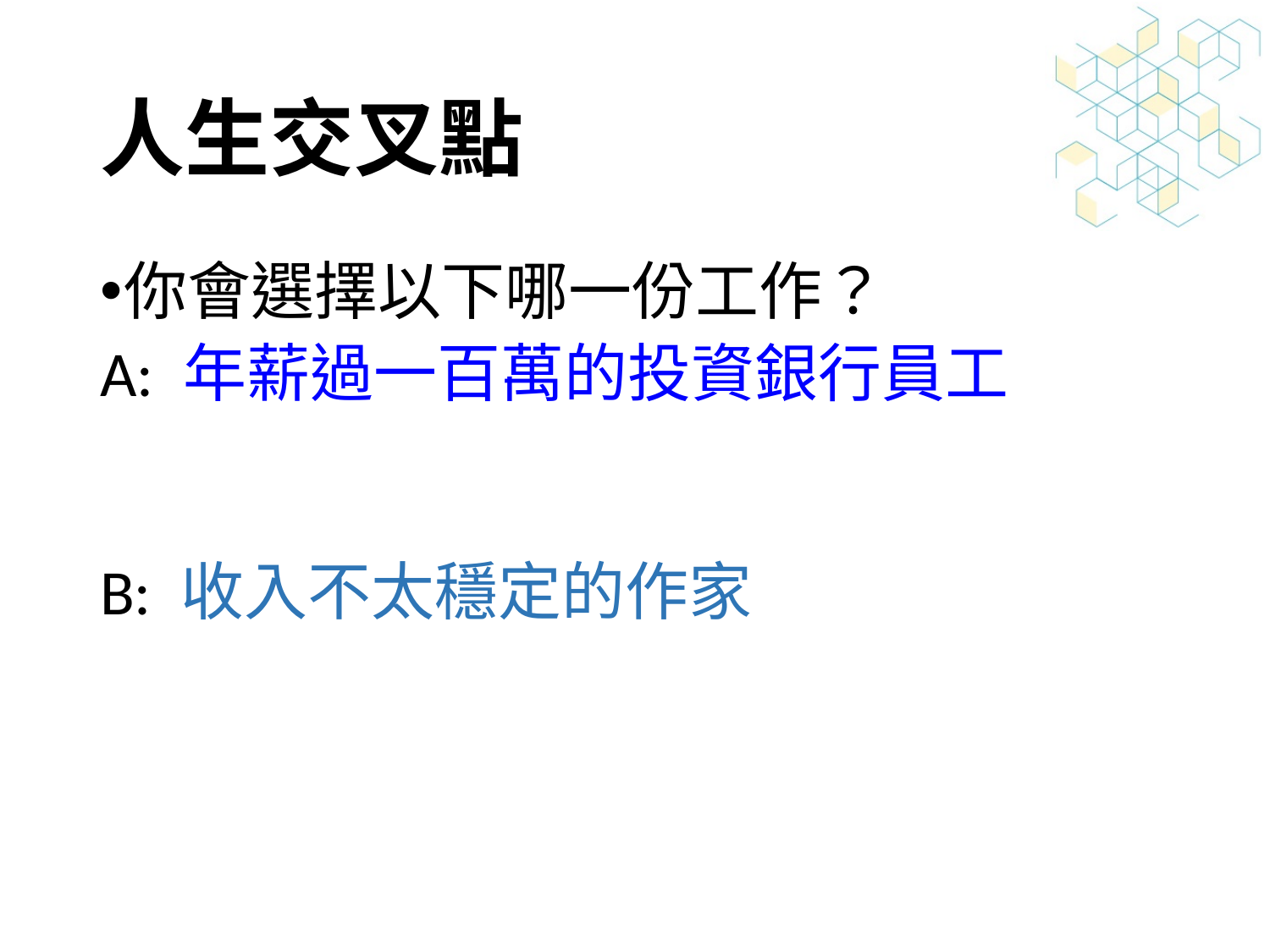

# 人生交叉點
你會選擇以下哪一份工作？
A: 年薪過一百萬的投資銀行員工
B: 收入不太穩定的作家